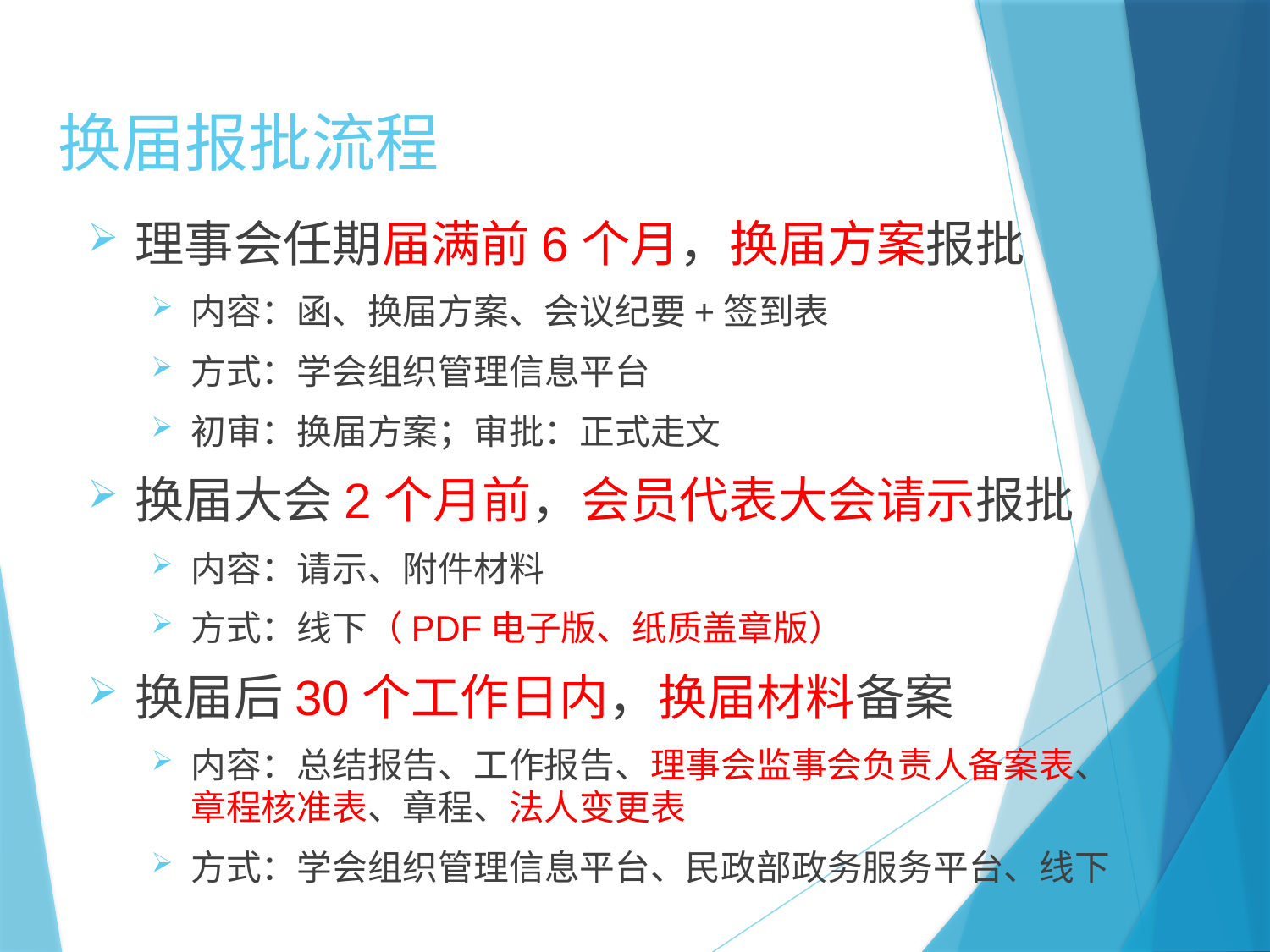

# 换届报批流程
理事会任期届满前6个月，换届方案报批
内容：函、换届方案、会议纪要+签到表
方式：学会组织管理信息平台
初审：换届方案；审批：正式走文
换届大会2个月前，会员代表大会请示报批
内容：请示、附件材料
方式：线下（PDF电子版、纸质盖章版）
换届后30个工作日内，换届材料备案
内容：总结报告、工作报告、理事会监事会负责人备案表、章程核准表、章程、法人变更表
方式：学会组织管理信息平台、民政部政务服务平台、线下